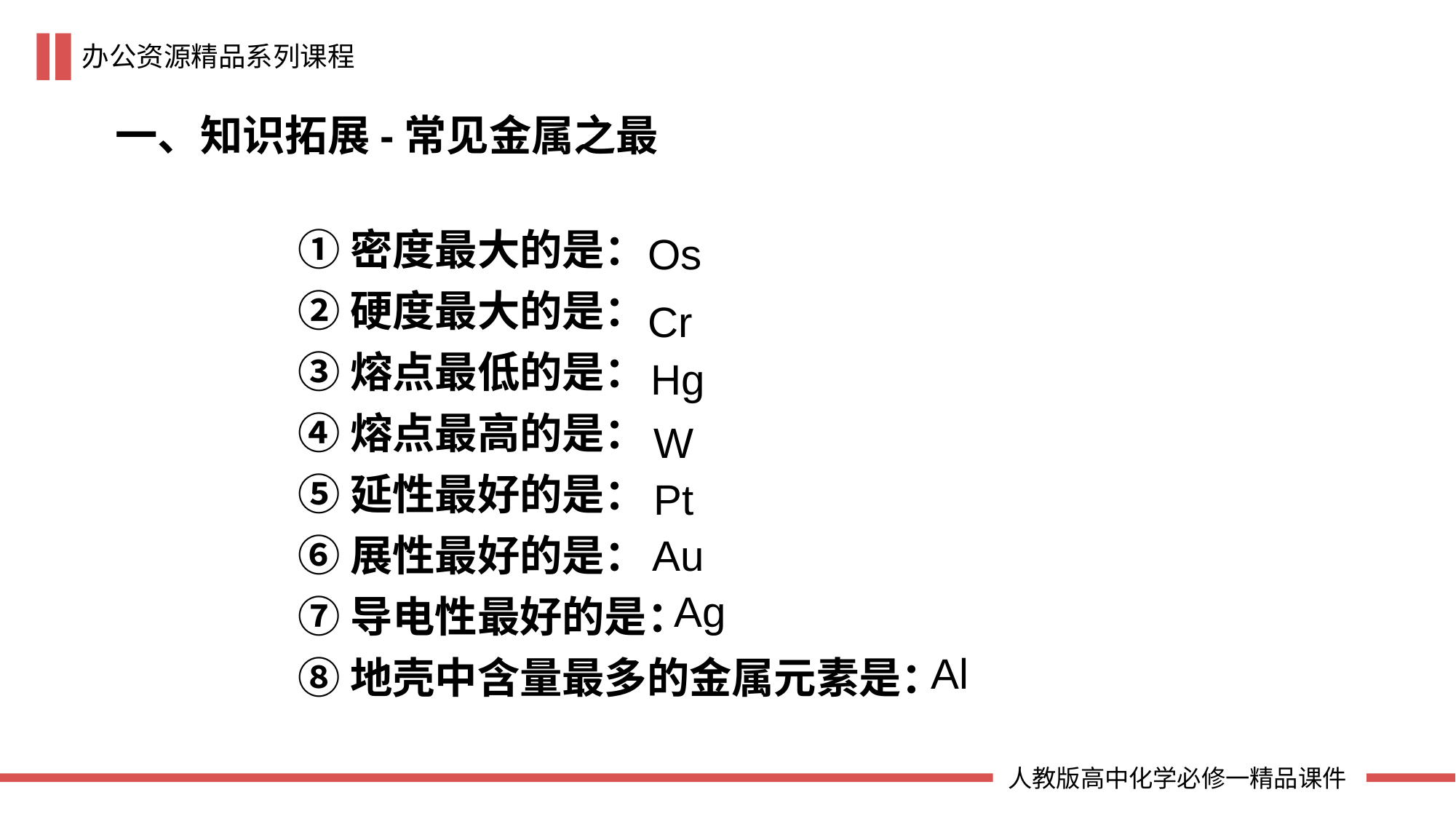

一、知识拓展-常见金属之最
Os
①密度最大的是：
②硬度最大的是：
③熔点最低的是：
④熔点最高的是：
⑤延性最好的是：
⑥展性最好的是：
⑦导电性最好的是：
⑧地壳中含量最多的金属元素是：
Cr
Hg
W
Pt
Au
Ag
Al